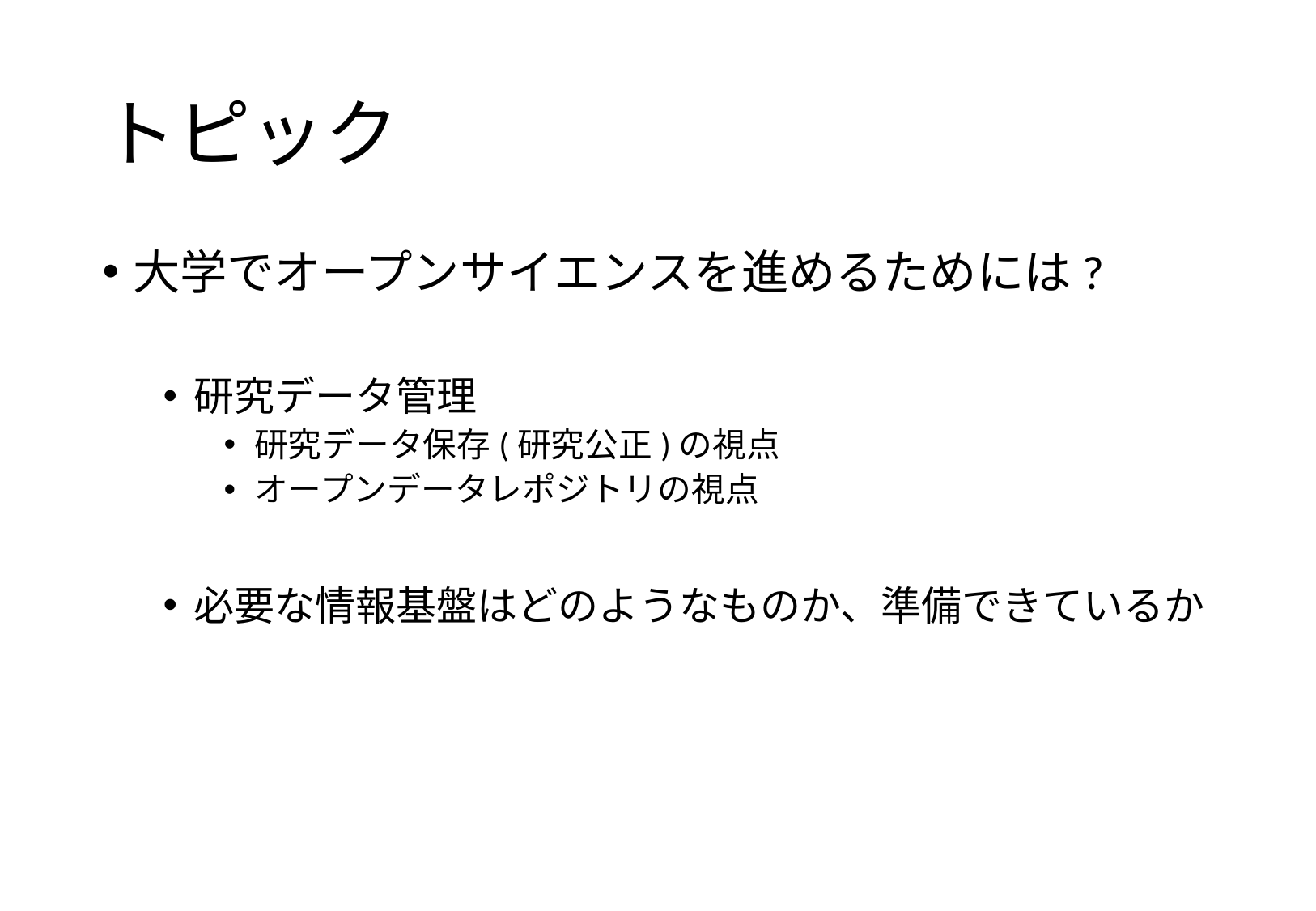

# トピック
大学でオープンサイエンスを進めるためには?

研究データ管理
研究データ保存(研究公正)の視点
オープンデータレポジトリの視点

必要な情報基盤はどのようなものか、準備できているか